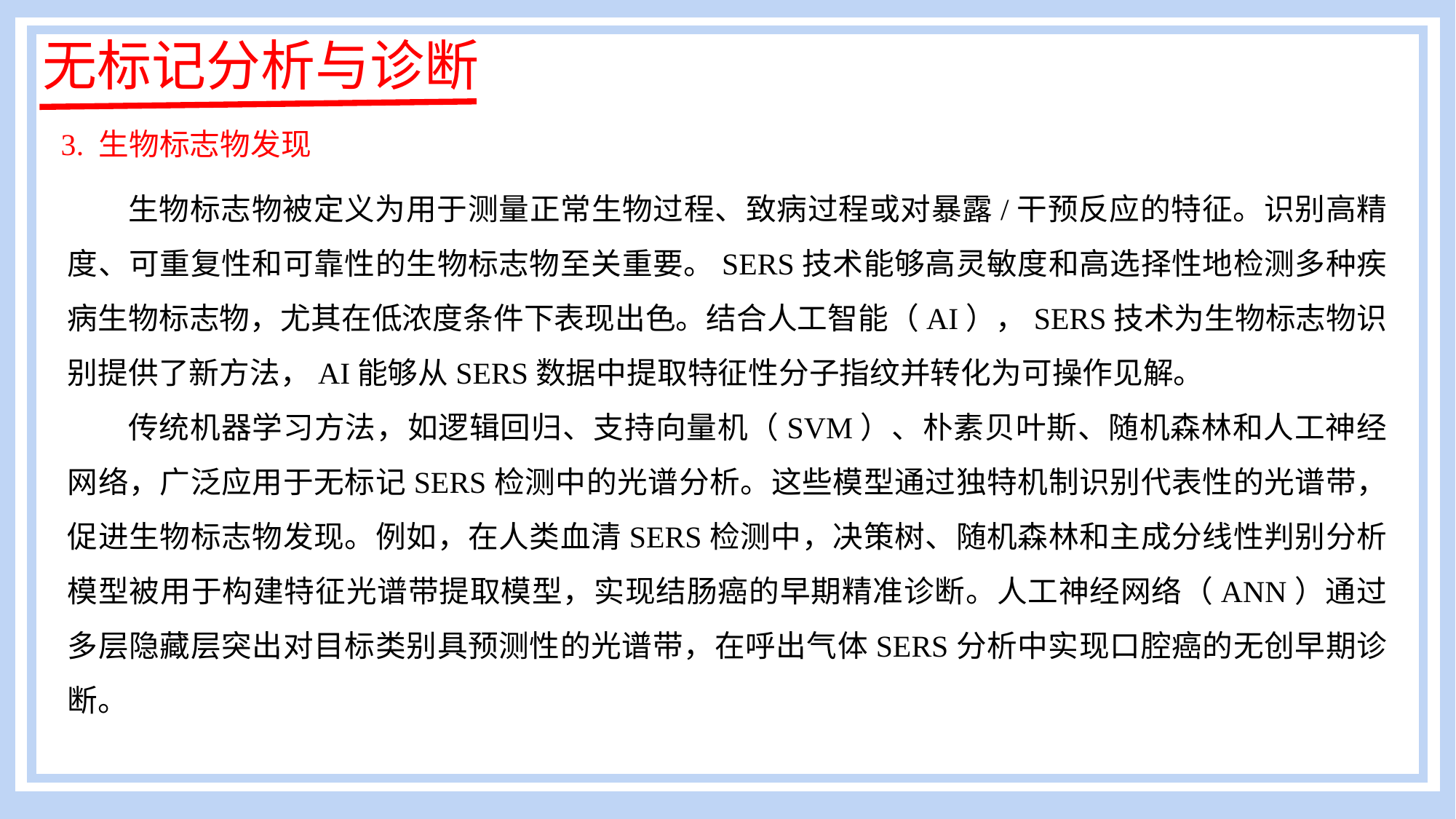

无标记分析与诊断
c
3. 生物标志物发现

生物标志物被定义为用于测量正常生物过程、致病过程或对暴露/干预反应的特征。识别高精度、可重复性和可靠性的生物标志物至关重要。SERS技术能够高灵敏度和高选择性地检测多种疾病生物标志物，尤其在低浓度条件下表现出色。结合人工智能（AI），SERS技术为生物标志物识别提供了新方法，AI能够从SERS数据中提取特征性分子指纹并转化为可操作见解。
传统机器学习方法，如逻辑回归、支持向量机（SVM）、朴素贝叶斯、随机森林和人工神经网络，广泛应用于无标记SERS检测中的光谱分析。这些模型通过独特机制识别代表性的光谱带，促进生物标志物发现。例如，在人类血清SERS检测中，决策树、随机森林和主成分线性判别分析模型被用于构建特征光谱带提取模型，实现结肠癌的早期精准诊断。人工神经网络（ANN）通过多层隐藏层突出对目标类别具预测性的光谱带，在呼出气体SERS分析中实现口腔癌的无创早期诊断。